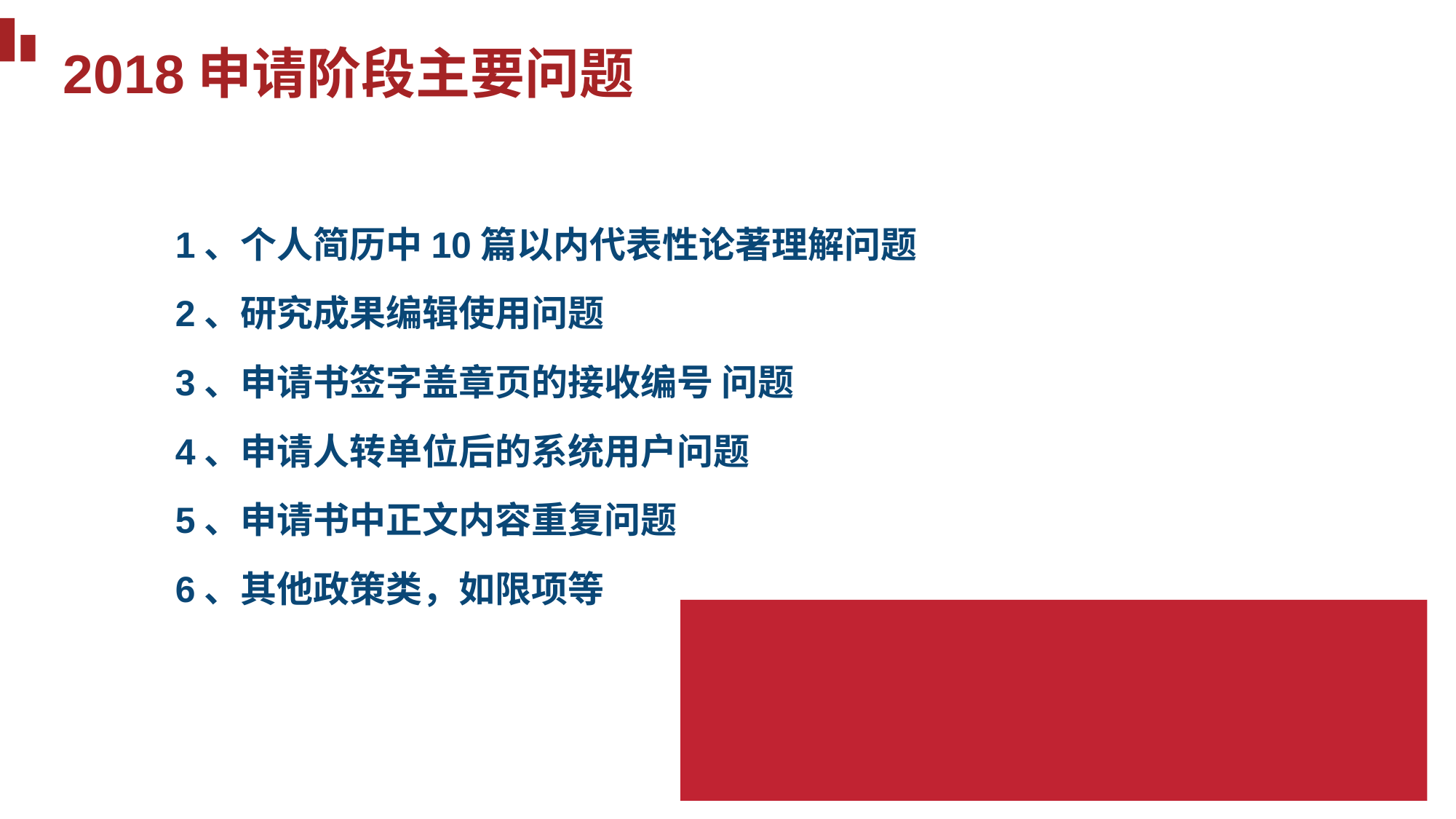

2018申请阶段主要问题

1、个人简历中10篇以内代表性论著理解问题
2、研究成果编辑使用问题
3、申请书签字盖章页的接收编号 问题
4、申请人转单位后的系统用户问题
5、申请书中正文内容重复问题
6、其他政策类，如限项等